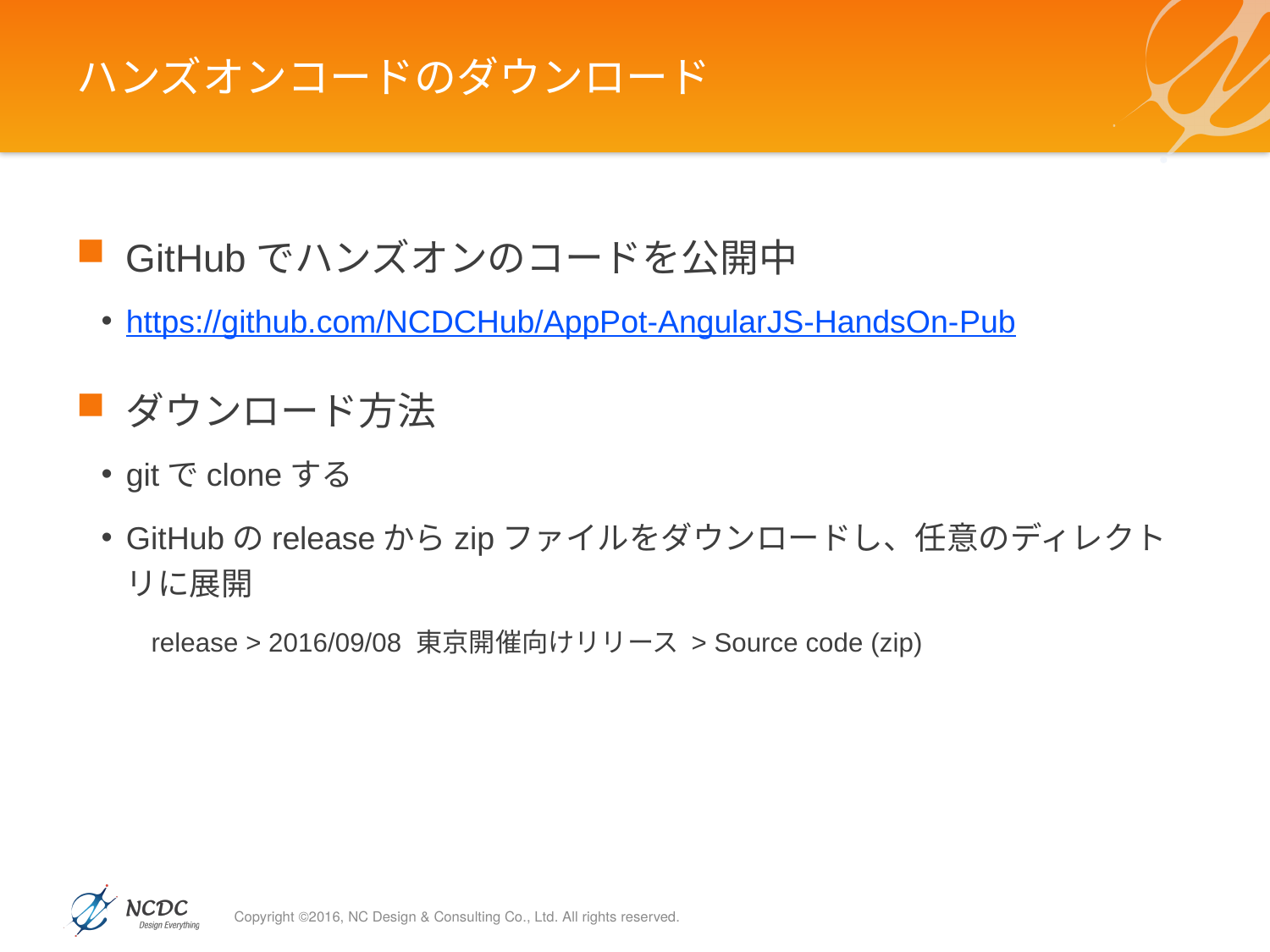

# ハンズオンコードのダウンロード
GitHubでハンズオンのコードを公開中
https://github.com/NCDCHub/AppPot-AngularJS-HandsOn-Pub
ダウンロード方法
gitでcloneする
GitHubのreleaseからzipファイルをダウンロードし、任意のディレクトリに展開
release > 2016/09/08 東京開催向けリリース > Source code (zip)